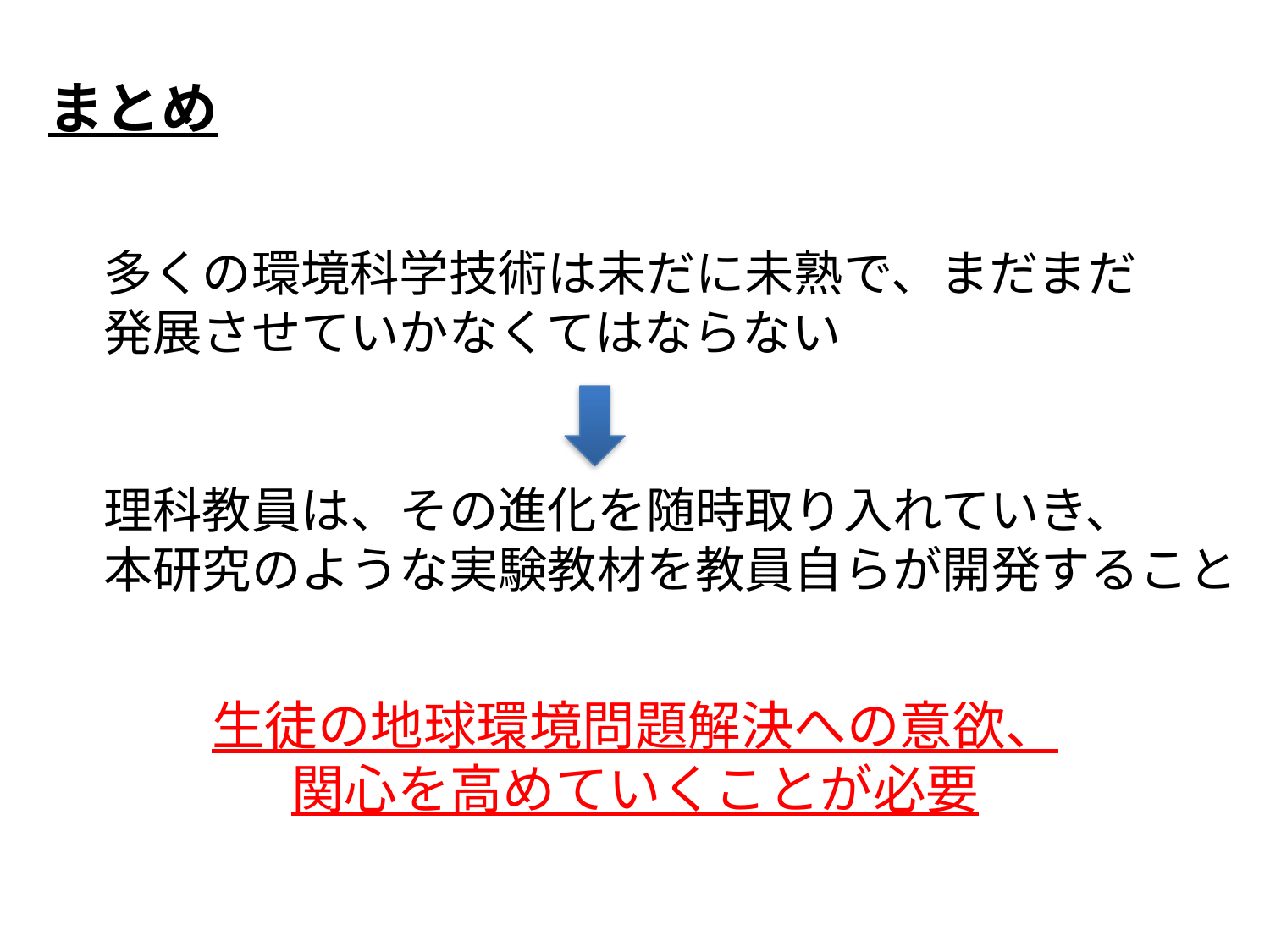

まとめ
多くの環境科学技術は未だに未熟で、まだまだ
発展させていかなくてはならない

理科教員は、その進化を随時取り入れていき、
本研究のような実験教材を教員自らが開発すること

生徒の地球環境問題解決への意欲、
関心を高めていくことが必要